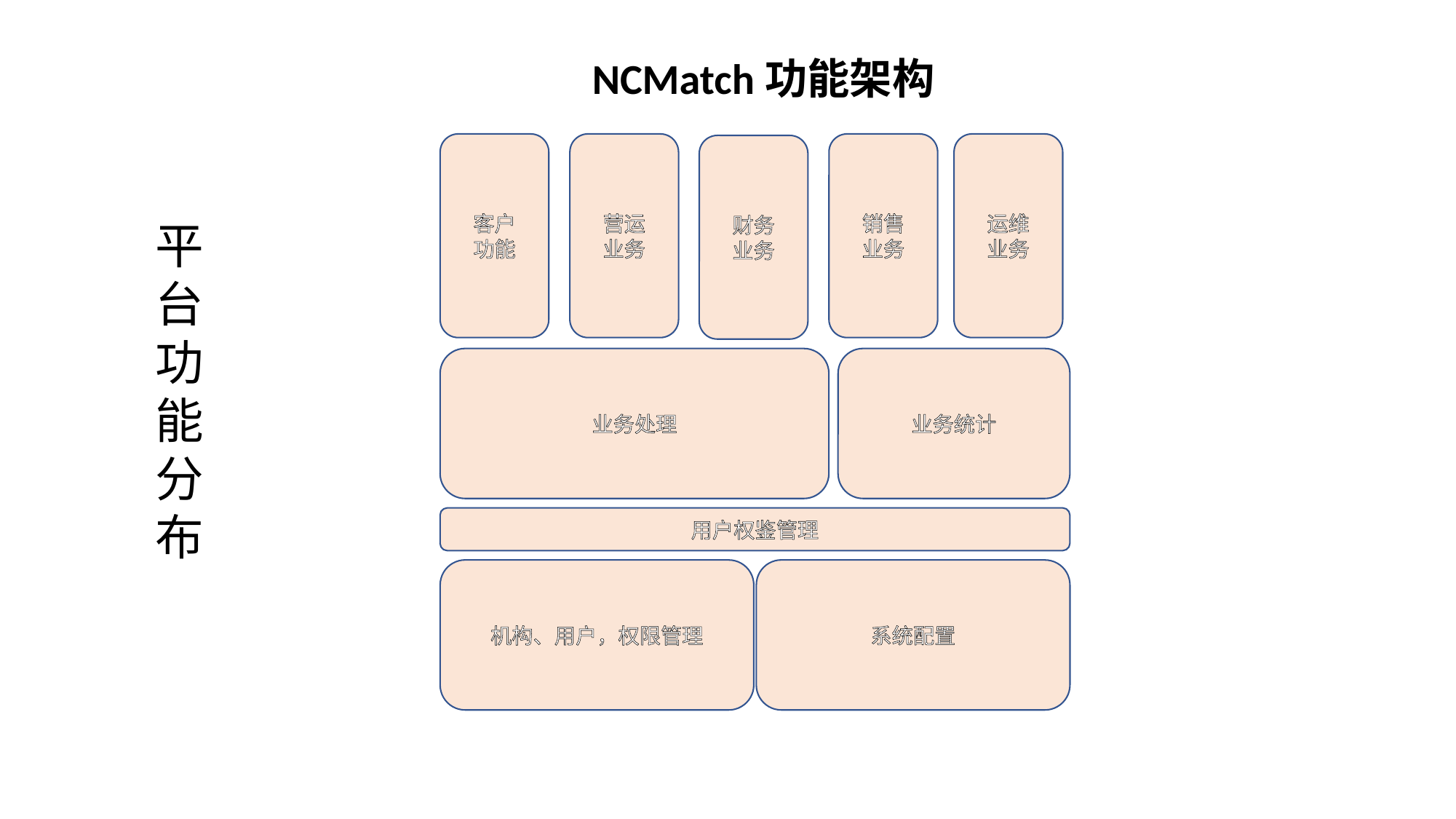

NCMatch功能架构
客户
功能
营运
业务
销售
业务
运维
业务
财务
业务
平台功能分布
业务处理
业务统计
用户权鉴管理
机构、用户，权限管理
系统配置